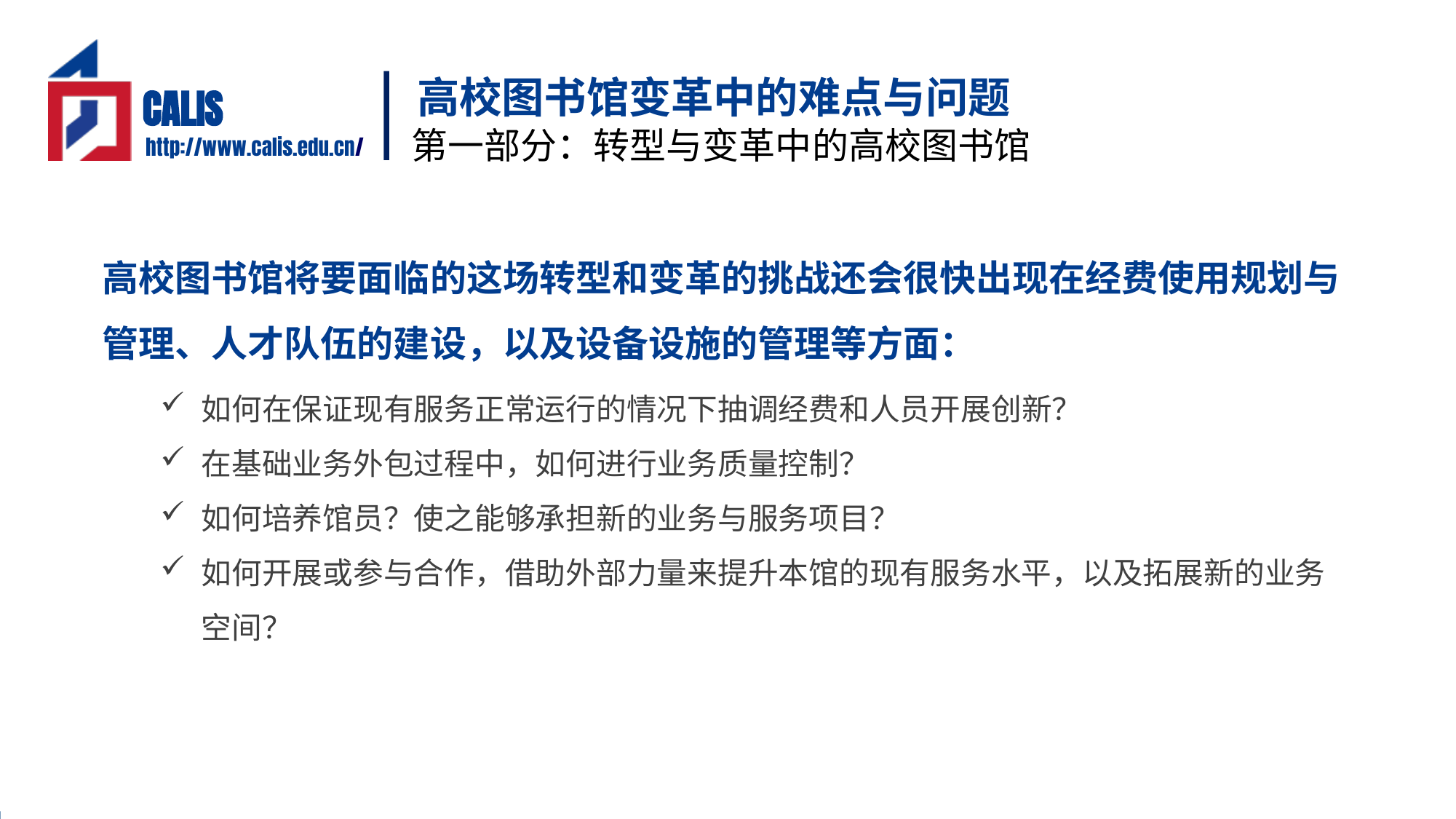

高校图书馆变革中的难点与问题
第一部分：转型与变革中的高校图书馆
高校图书馆将要面临的这场转型和变革的挑战还会很快出现在经费使用规划与管理、人才队伍的建设，以及设备设施的管理等方面：
如何在保证现有服务正常运行的情况下抽调经费和人员开展创新？
在基础业务外包过程中，如何进行业务质量控制？
如何培养馆员？使之能够承担新的业务与服务项目？
如何开展或参与合作，借助外部力量来提升本馆的现有服务水平，以及拓展新的业务空间？